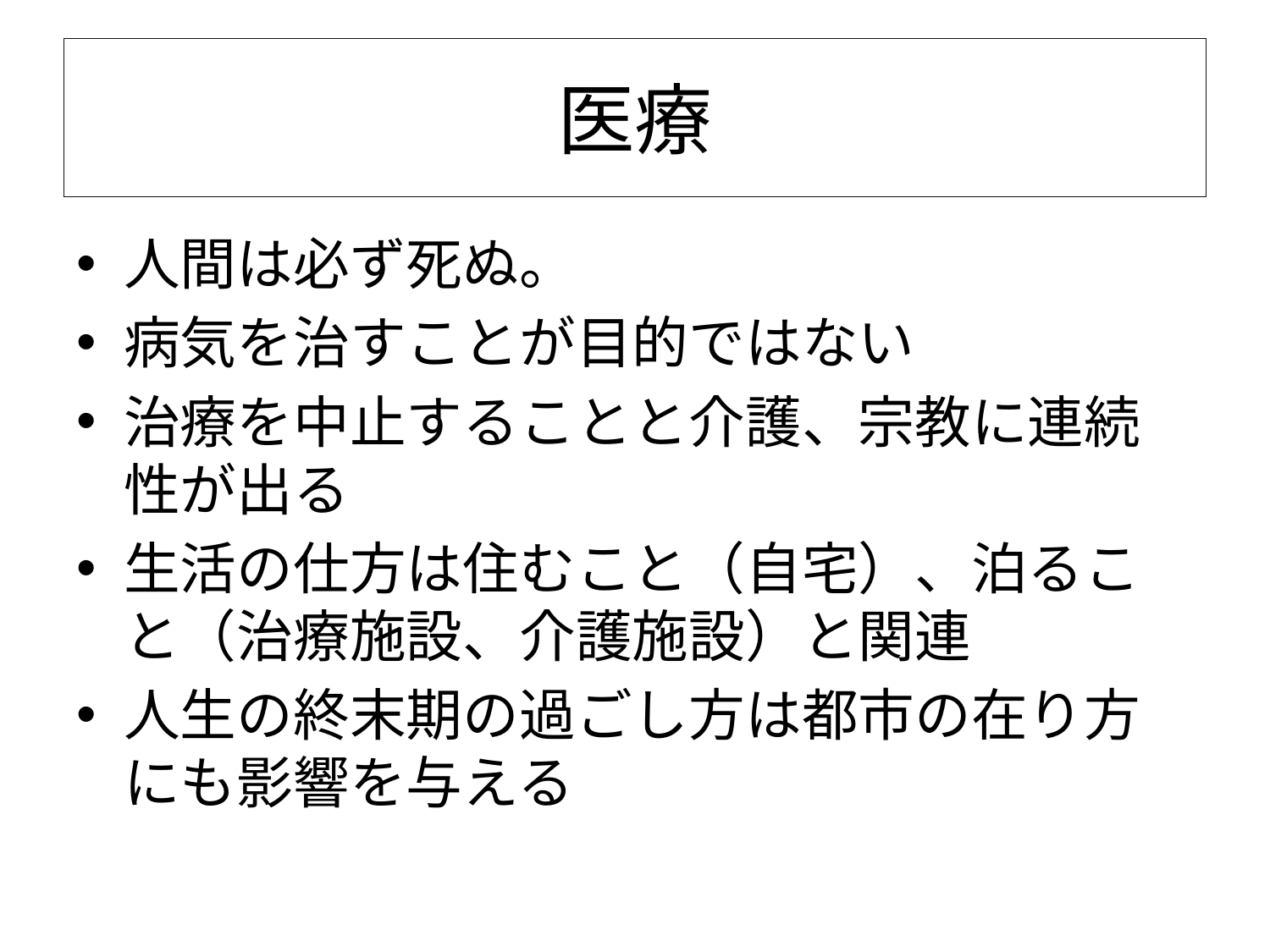

# 医療
人間は必ず死ぬ。
病気を治すことが目的ではない
治療を中止することと介護、宗教に連続性が出る
生活の仕方は住むこと（自宅）、泊ること（治療施設、介護施設）と関連
人生の終末期の過ごし方は都市の在り方にも影響を与える